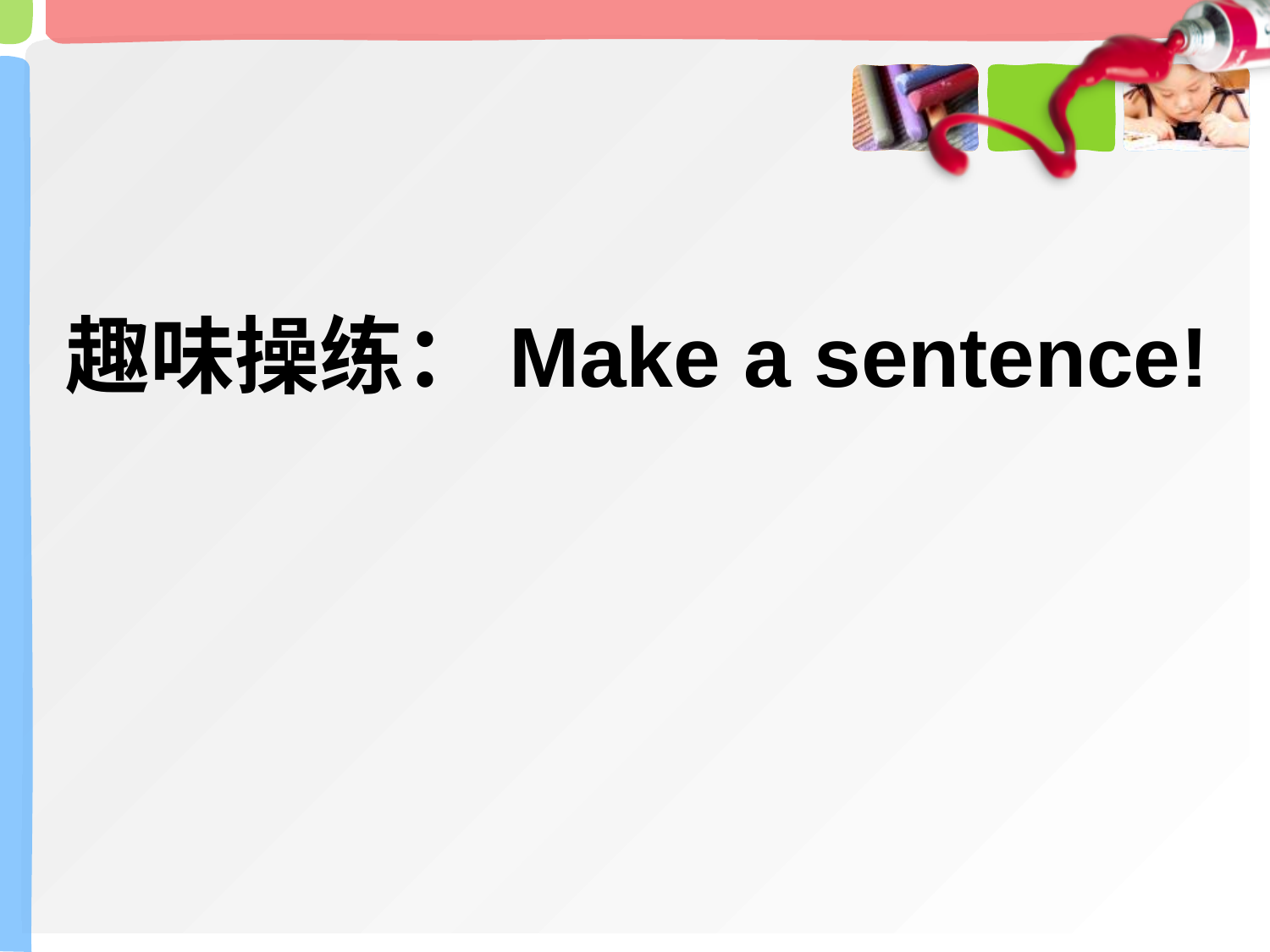

老师将准备的毛线固定在黑板上，随机拿出所准备的单词句子卡片，打乱顺序用小夹子夹住，并挂在毛线上，包括标点符号在内，让学生四人一组将组好的句子写在纸上，教师请其中一组读出他们所组成的句子。
趣味操练：Make a sentence!